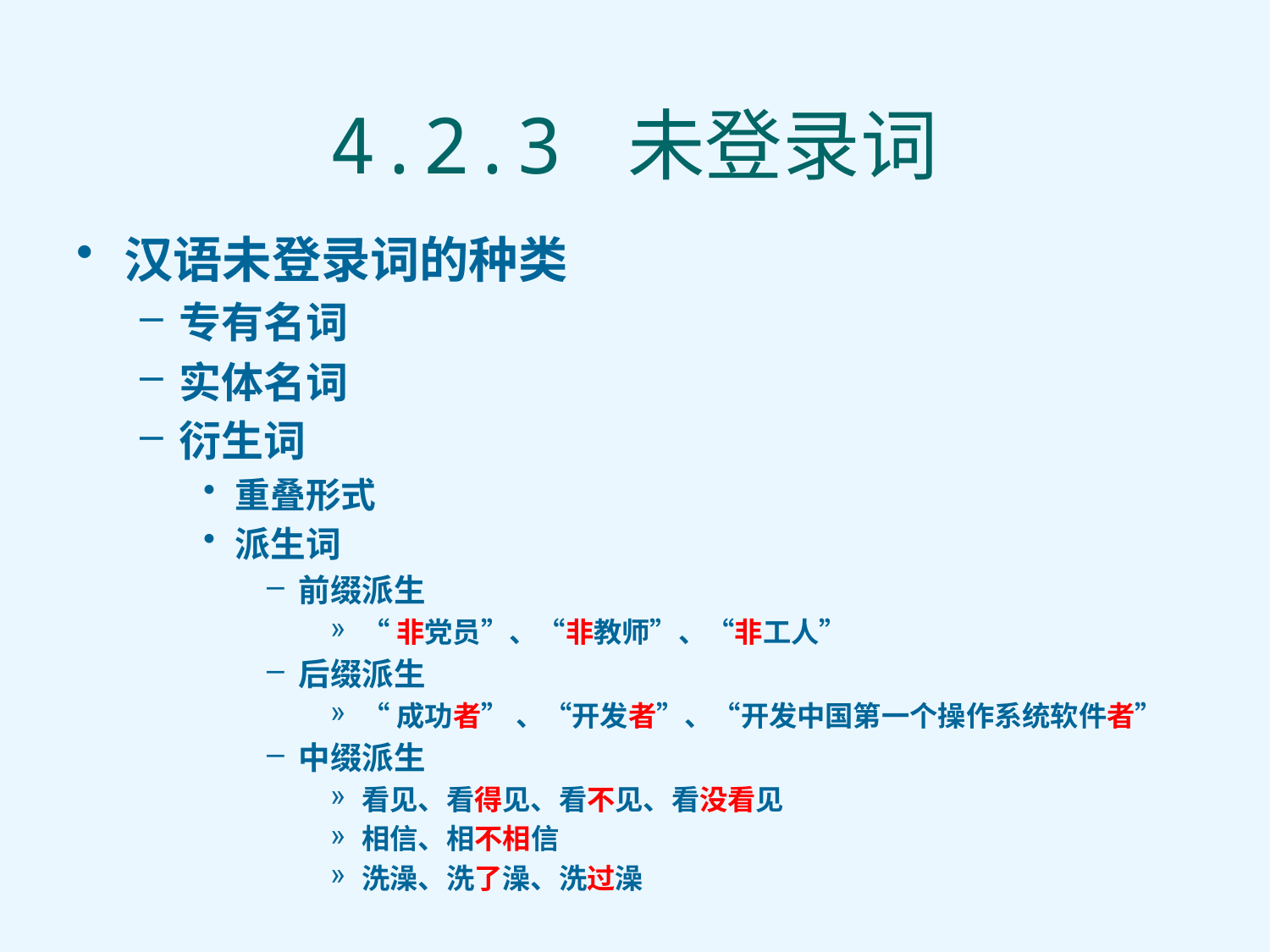

# 4.2.3 未登录词
汉语未登录词的种类
专有名词
实体名词
衍生词
重叠形式
派生词
前缀派生
“非党员”、“非教师”、“非工人”
后缀派生
“成功者” 、“开发者”、“开发中国第一个操作系统软件者”
中缀派生
看见、看得见、看不见、看没看见
相信、相不相信
洗澡、洗了澡、洗过澡